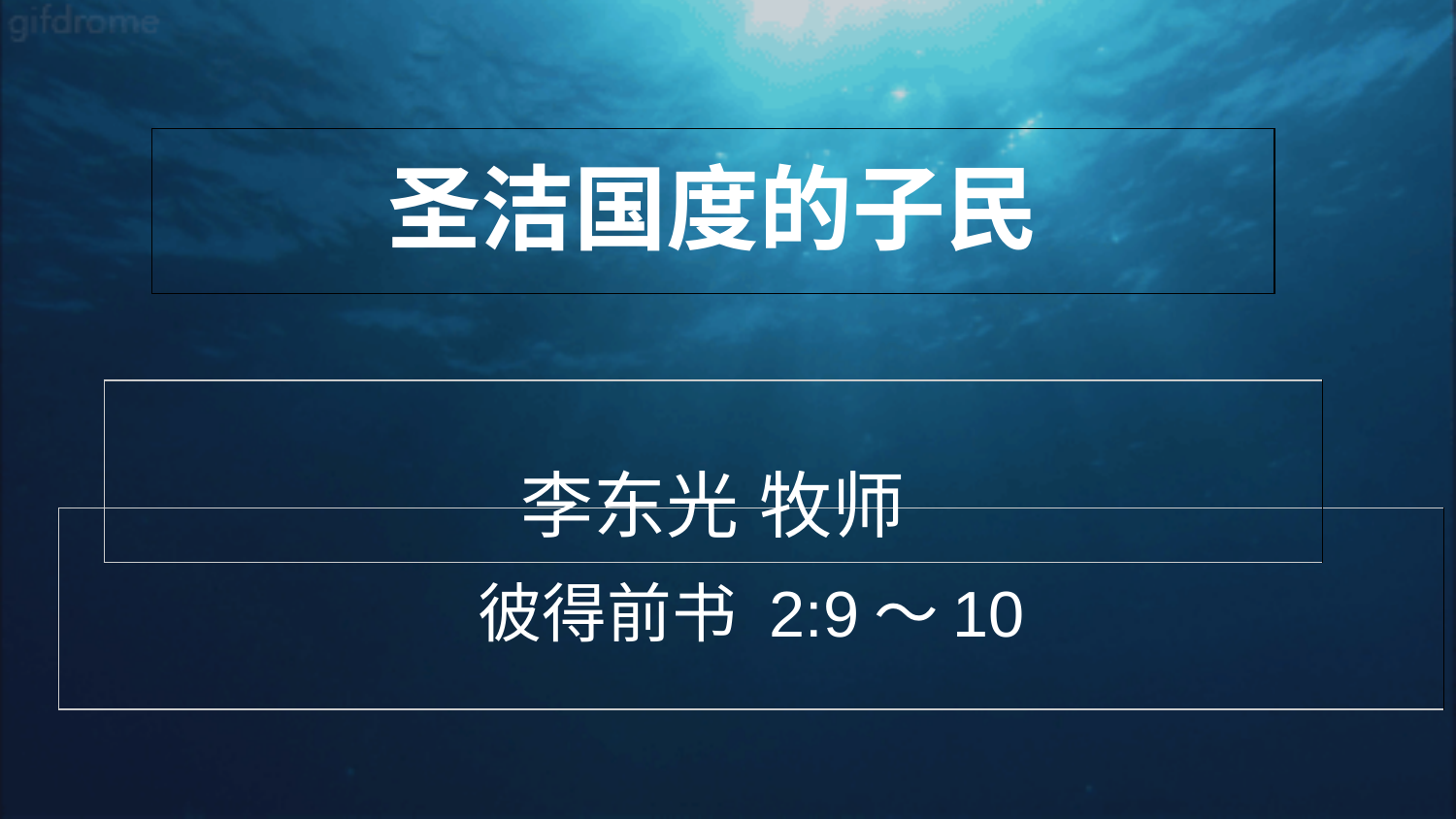

| 圣洁国度的子民 |
| --- |
| 李东光 牧师 |
| --- |
| 彼得前书 2:9～10 |
| --- |